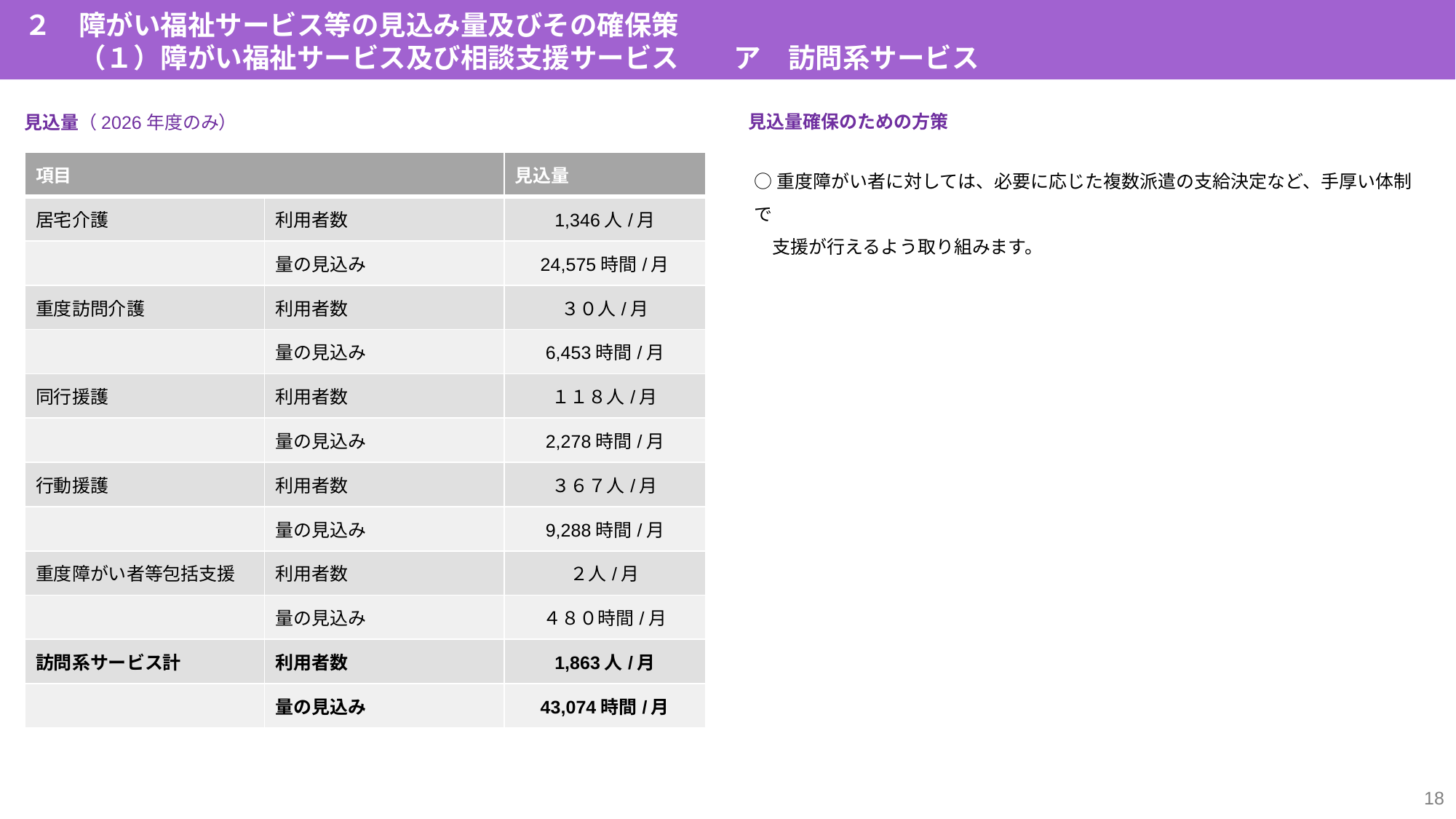

２　障がい福祉サービス等の見込み量及びその確保策
　　（１）障がい福祉サービス及び相談支援サービス　　ア　訪問系サービス
見込量確保のための方策
見込量（2026年度のみ）
| 項目 |  | 見込量 |
| --- | --- | --- |
| 居宅介護 | 利用者数 | 1,346人/月 |
|  | 量の見込み | 24,575時間/月 |
| 重度訪問介護 | 利用者数 | ３０人/月 |
|  | 量の見込み | 6,453時間/月 |
| 同行援護 | 利用者数 | １１８人/月 |
|  | 量の見込み | 2,278時間/月 |
| 行動援護 | 利用者数 | ３６７人/月 |
|  | 量の見込み | 9,288時間/月 |
| 重度障がい者等包括支援 | 利用者数 | ２人/月 |
|  | 量の見込み | ４８０時間/月 |
| 訪問系サービス計 | 利用者数 | 1,863人/月 |
|  | 量の見込み | 43,074時間/月 |
○重度障がい者に対しては、必要に応じた複数派遣の支給決定など、手厚い体制で
　支援が行えるよう取り組みます。
18